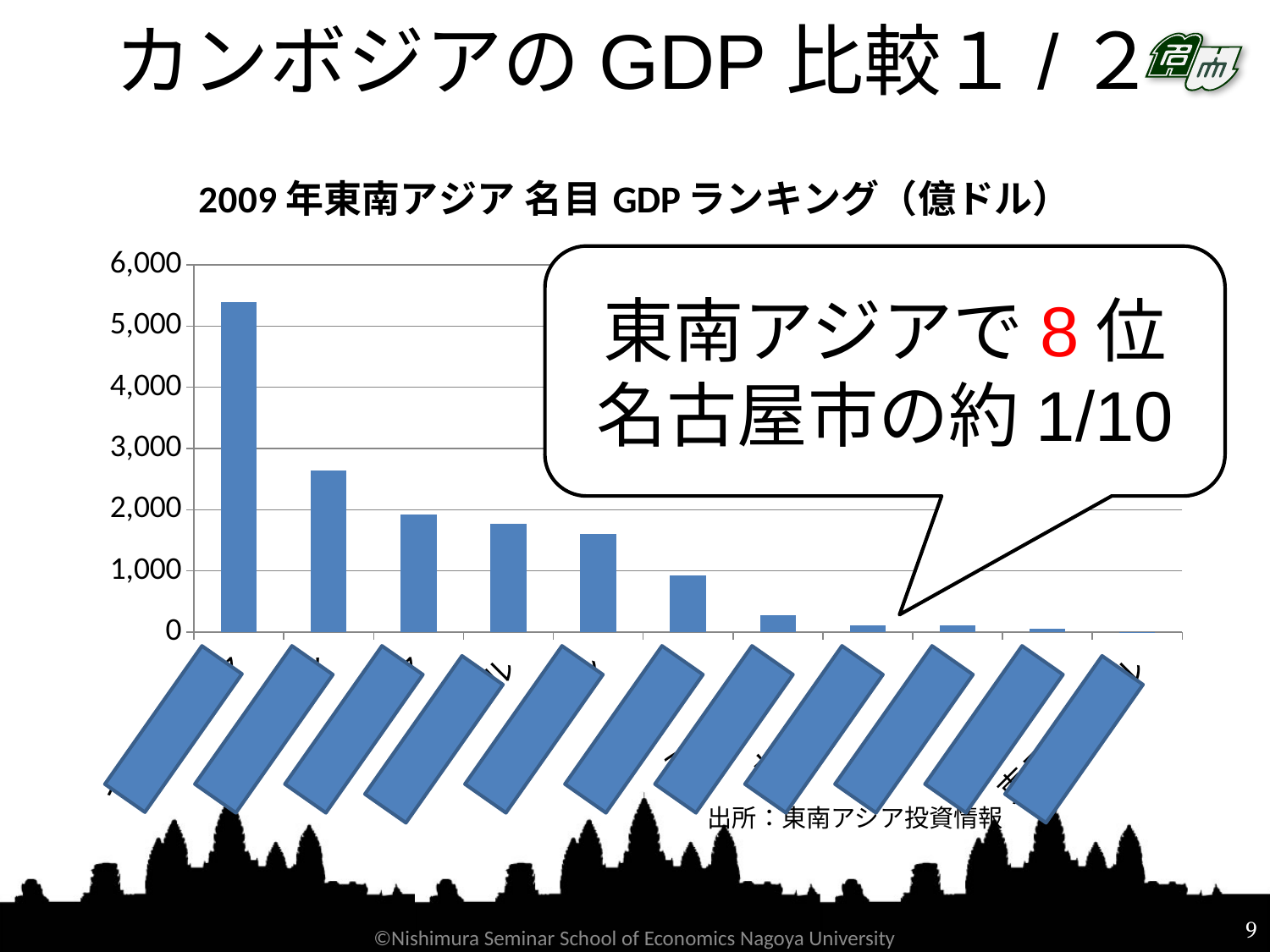

# カンボジアのGDP比較１/２

### Chart:

| Category | 2009年東南アジア 名目GDPランキング（億ドル） |
|---|---|
| インドネシア | 5394.0 |
| タイ | 2639.0 |
| マレーシア | 1915.0 |
| シンガポール | 1771.0 |
| フィリピン | 1610.0 |
| ベトナム | 924.0 |
| ミャンマー | 276.0 |
| カンボジア | 108.0 |
| ブルネイ | 105.0 |
| ラオス | 56.0 |
| 東ティモール | 6.0 |
東南アジアで8位
名古屋市の約1/10

出所：東南アジア投資情報
9
©Nishimura Seminar School of Economics Nagoya University